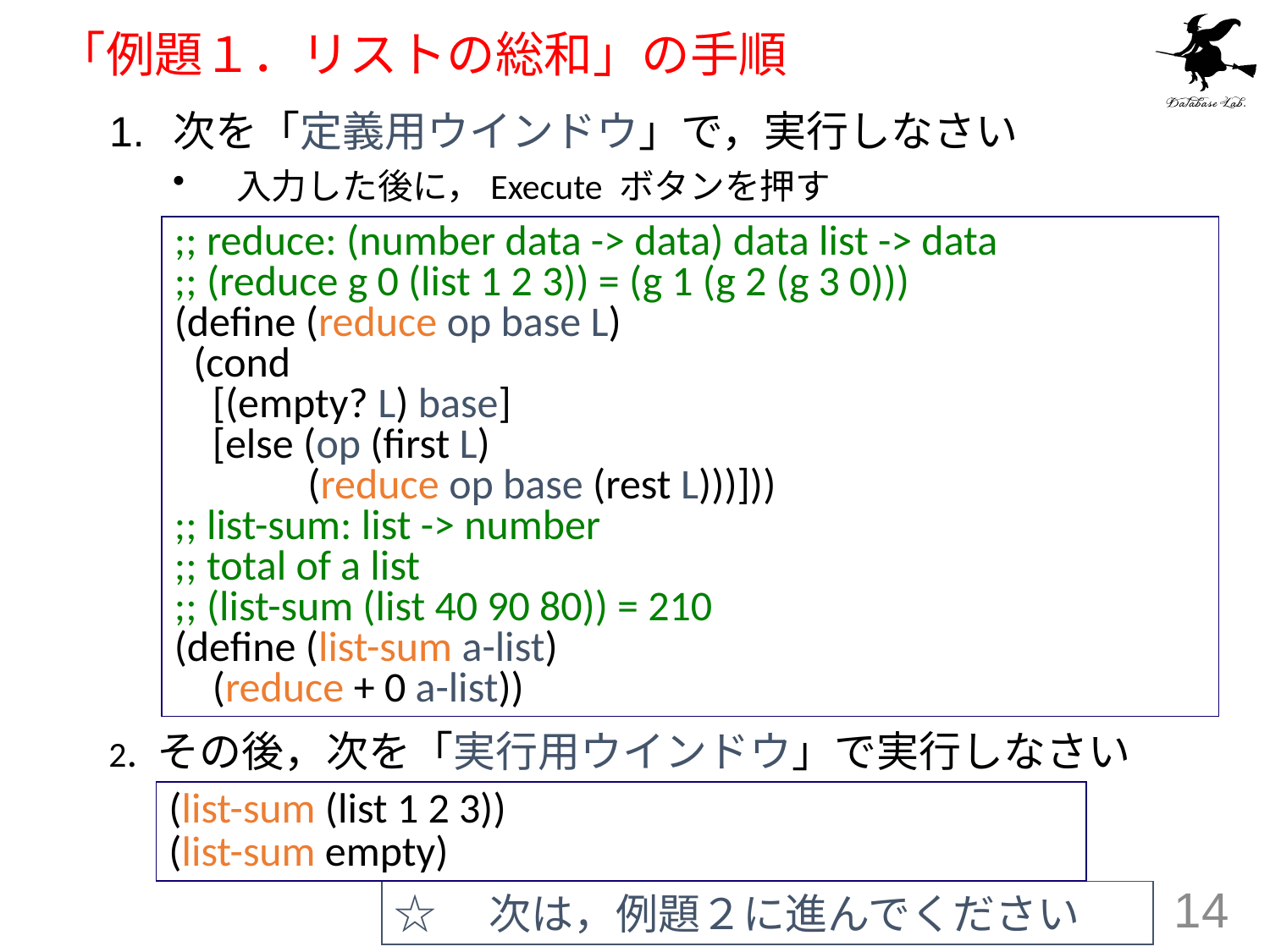

# 「例題１．リストの総和」の手順
次を「定義用ウインドウ」で，実行しなさい
入力した後に，Execute ボタンを押す
;; reduce: (number data -> data) data list -> data
;; (reduce g 0 (list 1 2 3)) = (g 1 (g 2 (g 3 0)))
(define (reduce op base L)
  (cond
    [(empty? L) base]
    [else (op (first L)
              (reduce op base (rest L)))]))
;; list-sum: list -> number
;; total of a list
;; (list-sum (list 40 90 80)) = 210
(define (list-sum a-list)
    (reduce + 0 a-list))
2. その後，次を「実行用ウインドウ」で実行しなさい
(list-sum (list 1 2 3))
(list-sum empty)
☆　次は，例題２に進んでください
14